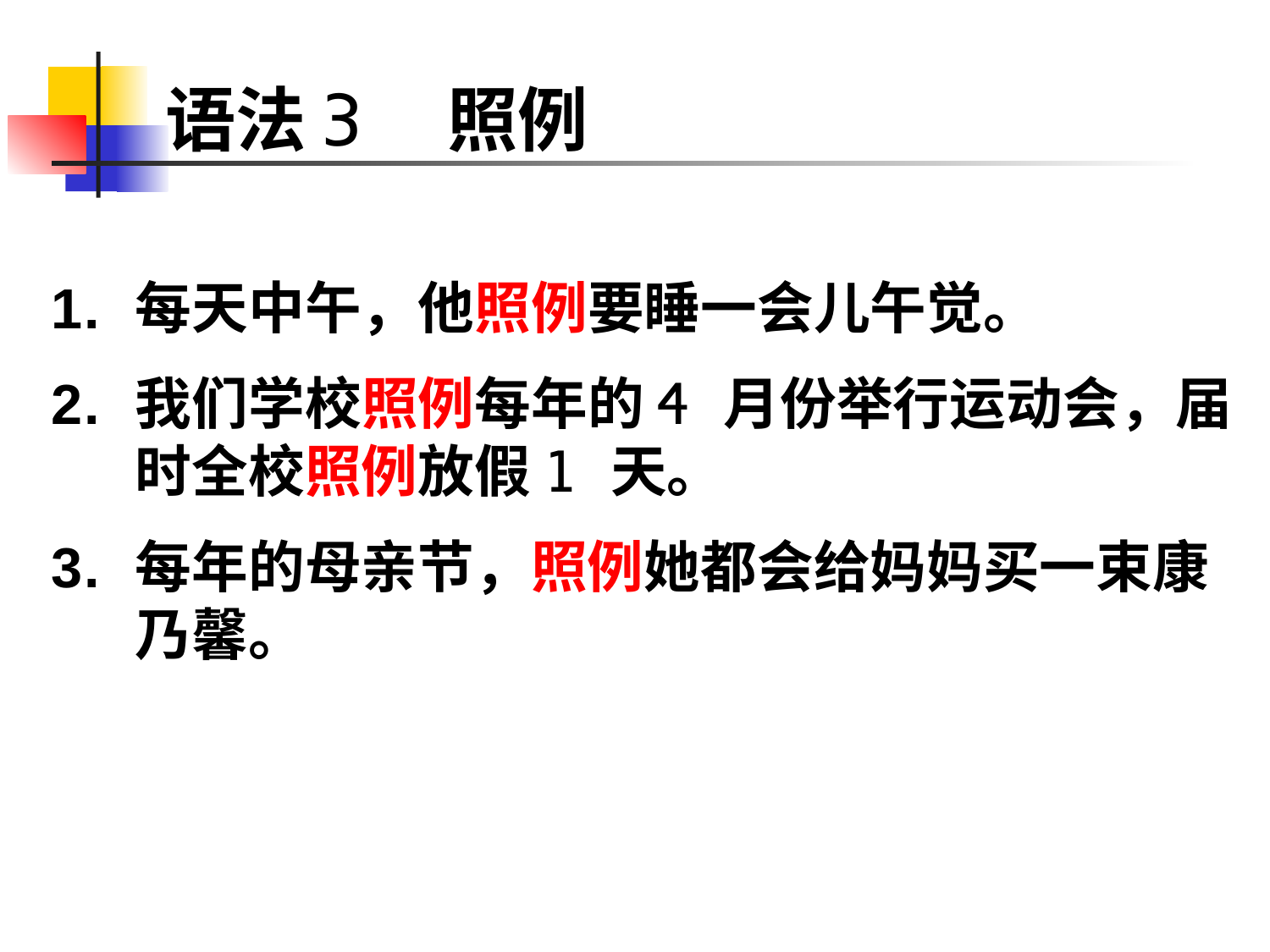

# 语法3   照例
每天中午，他照例要睡一会儿午觉。
我们学校照例每年的4 月份举行运动会，届时全校照例放假1 天。
每年的母亲节，照例她都会给妈妈买一束康乃馨。